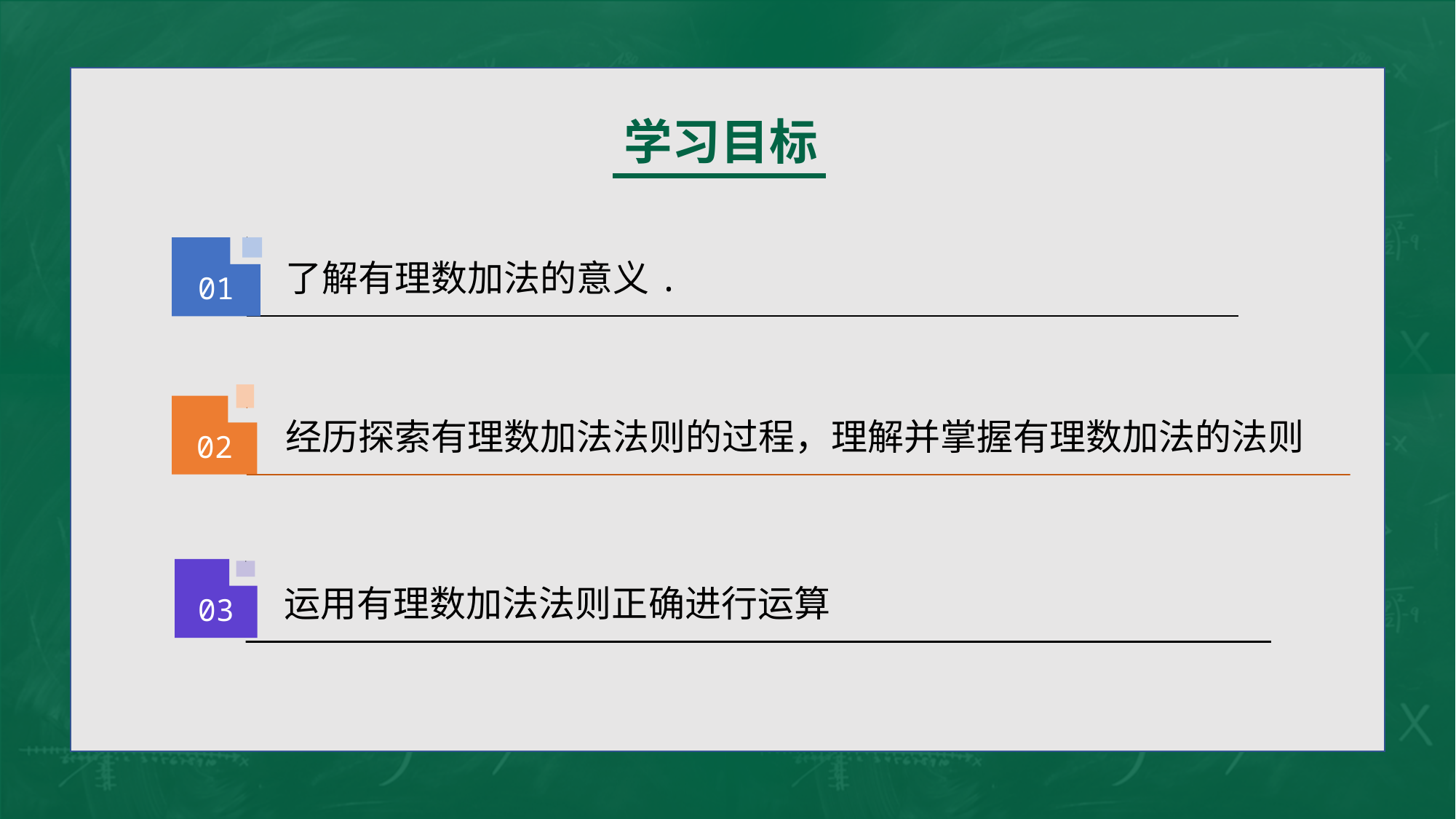

学习目标

01
了解有理数加法的意义.

02
经历探索有理数加法法则的过程，理解并掌握有理数加法的法则
03

运用有理数加法法则正确进行运算